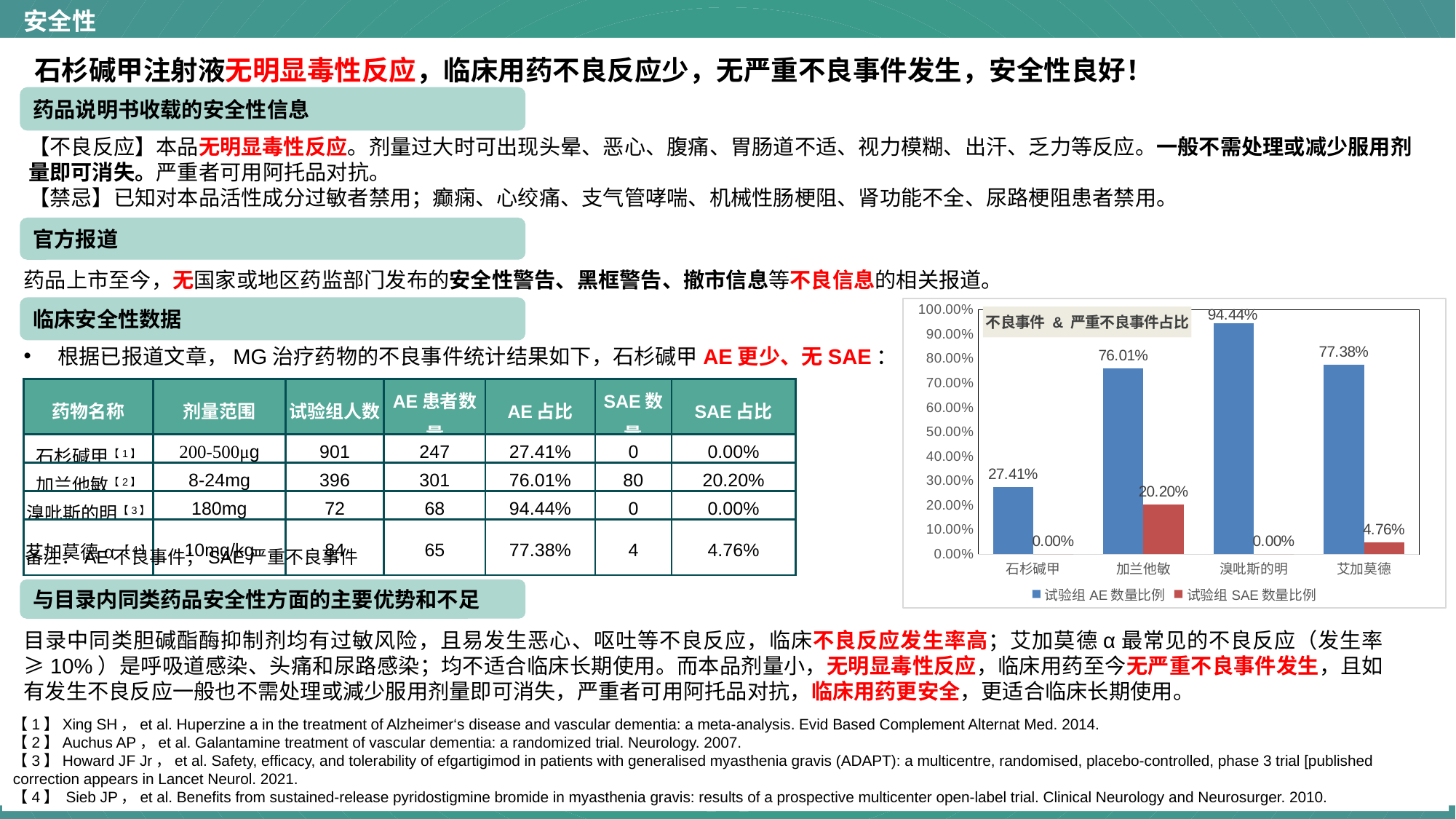

安全性
石杉碱甲注射液无明显毒性反应，临床用药不良反应少，无严重不良事件发生，安全性良好！
美国 FDA 将石杉碱甲作为膳食补充剂，剂量可高达
0.8mg/天，说明石杉碱甲安全性良好（美国GRAS –
通常认为安全的成分）
药品说明书收载的安全性信息
【不良反应】本品无明显毒性反应。剂量过大时可出现头晕、恶心、腹痛、胃肠道不适、视力模糊、出汗、乏力等反应。一般不需处理或减少服用剂量即可消失。严重者可用阿托品对抗。
【禁忌】已知对本品活性成分过敏者禁用；癫痫、心绞痛、支气管哮喘、机械性肠梗阻、肾功能不全、尿路梗阻患者禁用。
官方报道
药品上市至今，无国家或地区药监部门发布的安全性警告、黑框警告、撤市信息等不良信息的相关报道。

### Chart: 不良事件 & 严重不良事件占比

| Category | 试验组AE数量比例 | 试验组SAE数量比例 |
|---|---|---|
| 石杉碱甲 | 0.274139844617092 | 0.0 |
| 加兰他敏 | 0.76010101010101 | 0.202020202020202 |
| 溴吡斯的明 | 0.944444444444444 | 0.0 |
| 艾加莫德 | 0.773809523809524 | 0.0476190476190476 |
临床安全性数据
根据已报道文章，MG治疗药物的不良事件统计结果如下，石杉碱甲AE更少、无SAE：
| 药物名称 | 剂量范围 | 试验组人数 | AE患者数量 | AE占比 | SAE数量 | SAE占比 |
| --- | --- | --- | --- | --- | --- | --- |
| 石杉碱甲【1】 | 200-500μg | 901 | 247 | 27.41% | 0 | 0.00% |
| 加兰他敏【2】 | 8-24mg | 396 | 301 | 76.01% | 80 | 20.20% |
| 溴吡斯的明【3】 | 180mg | 72 | 68 | 94.44% | 0 | 0.00% |
| 艾加莫德α【4】 | 10mg/kg | 84 | 65 | 77.38% | 4 | 4.76% |
备注：AE不良事件；SAE严重不良事件
与目录内同类药品安全性方面的主要优势和不足
目录中同类胆碱酯酶抑制剂均有过敏风险，且易发生恶心、呕吐等不良反应，临床不良反应发生率高；艾加莫德α最常见的不良反应（发生率≥10%）是呼吸道感染、头痛和尿路感染；均不适合临床长期使用。而本品剂量小，无明显毒性反应，临床用药至今无严重不良事件发生，且如有发生不良反应一般也不需处理或減少服用剂量即可消失，严重者可用阿托品对抗，临床用药更安全，更适合临床长期使用。
【1】Xing SH，et al. Huperzine a in the treatment of Alzheimer‘s disease and vascular dementia: a meta-analysis. Evid Based Complement Alternat Med. 2014.
【2】Auchus AP，et al. Galantamine treatment of vascular dementia: a randomized trial. Neurology. 2007.
【3】Howard JF Jr，et al. Safety, efficacy, and tolerability of efgartigimod in patients with generalised myasthenia gravis (ADAPT): a multicentre, randomised, placebo-controlled, phase 3 trial [published correction appears in Lancet Neurol. 2021.
【4】 Sieb JP，et al. Benefits from sustained-release pyridostigmine bromide in myasthenia gravis: results of a prospective multicenter open-label trial. Clinical Neurology and Neurosurger. 2010.